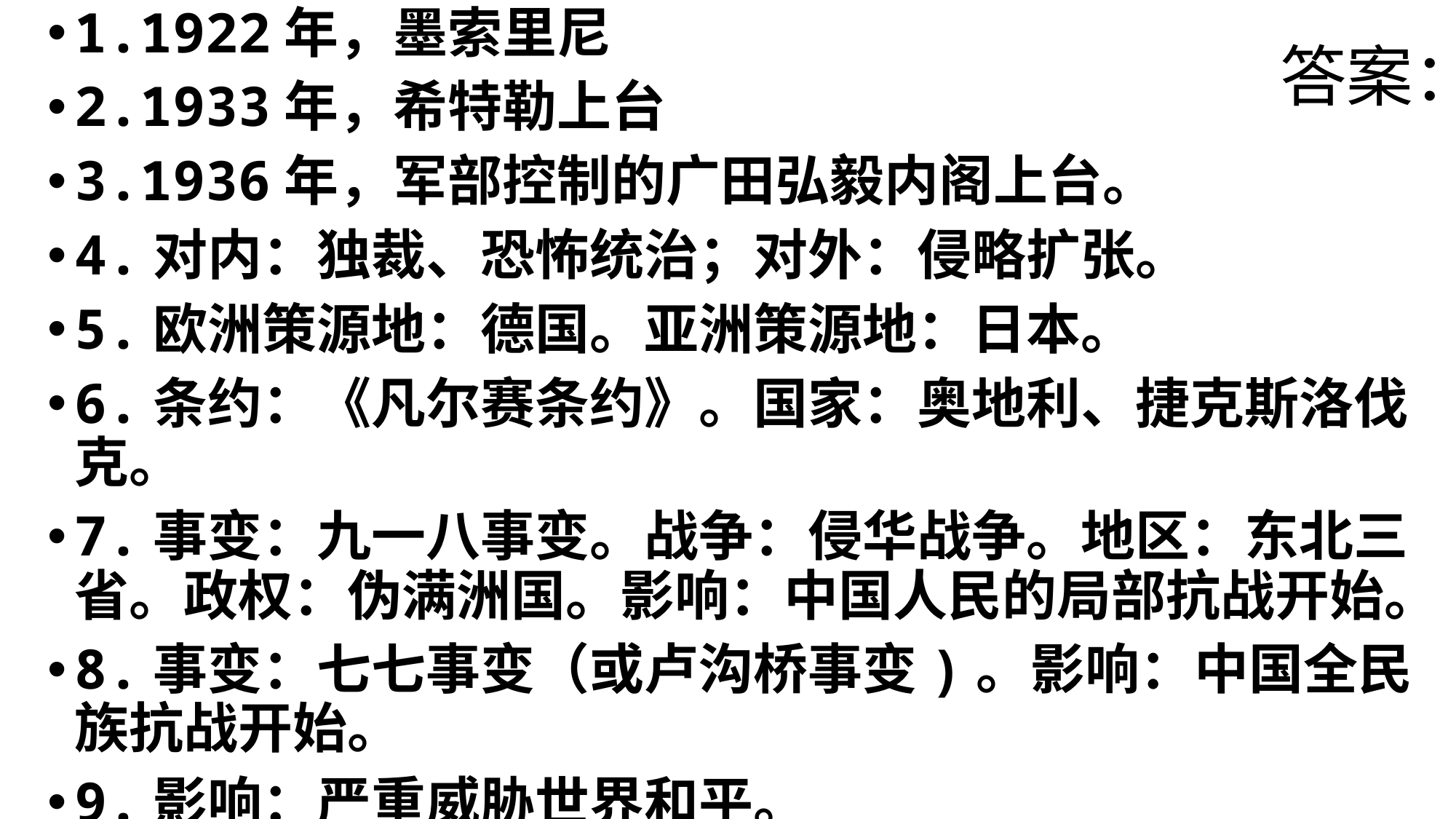

1.1922年，墨索里尼
2.1933年，希特勒上台
3.1936年，军部控制的广田弘毅内阁上台。
4.对内：独裁、恐怖统治；对外：侵略扩张。
5.欧洲策源地：德国。亚洲策源地：日本。
6.条约：《凡尔赛条约》。国家：奥地利、捷克斯洛伐克。
7.事变：九一八事变。战争：侵华战争。地区：东北三省。政权：伪满洲国。影响：中国人民的局部抗战开始。
8.事变：七七事变（或卢沟桥事变)。影响：中国全民族抗战开始。
9.影响：严重威胁世界和平。
# 答案：